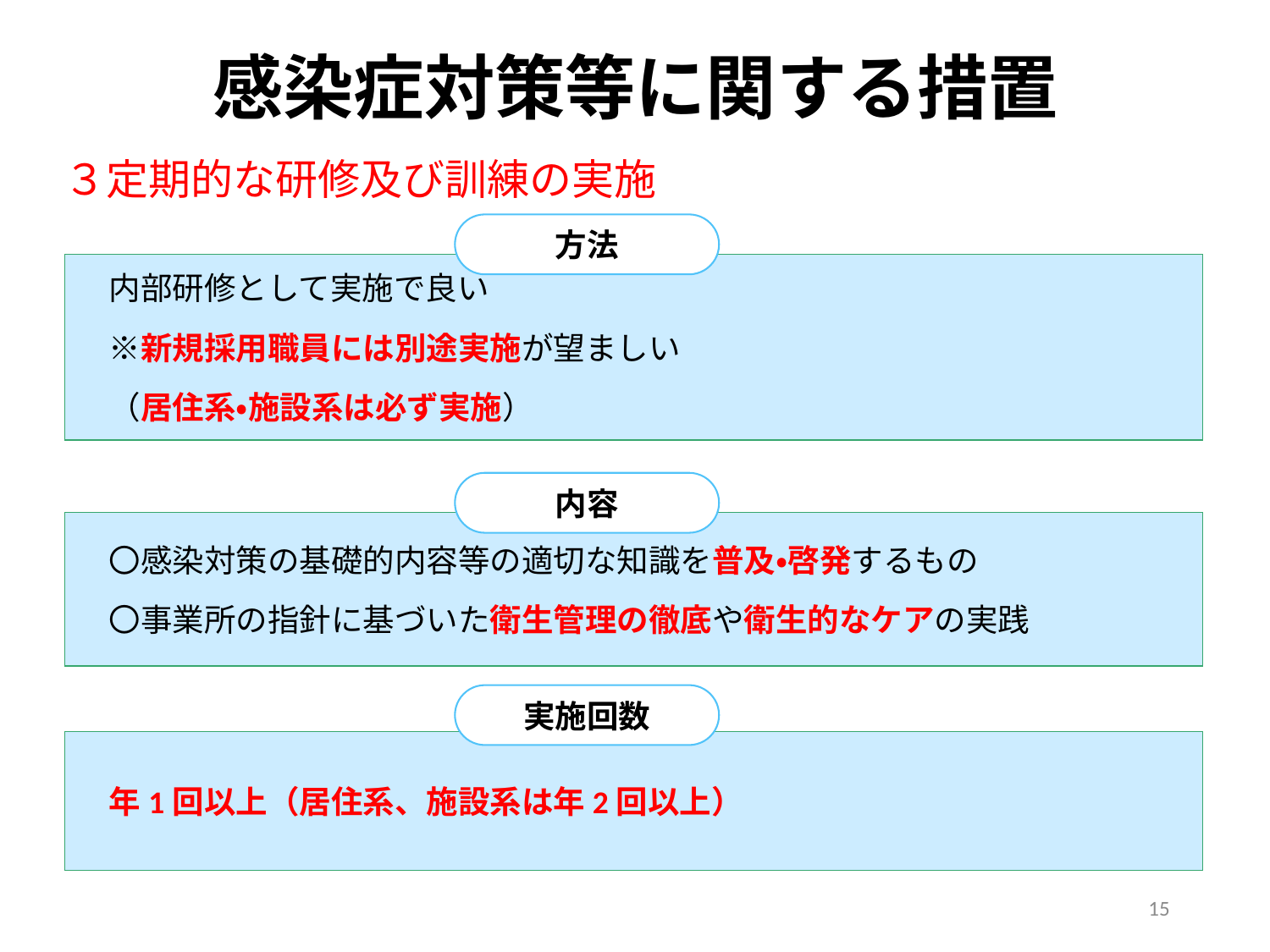

感染症対策等に関する措置
# ３定期的な研修及び訓練の実施
方法
　内部研修として実施で良い
　※新規採用職員には別途実施が望ましい
　（居住系・施設系は必ず実施）
内容

　〇感染対策の基礎的内容等の適切な知識を普及・啓発するもの
　〇事業所の指針に基づいた衛生管理の徹底や衛生的なケアの実践

実施回数
　年1回以上（居住系、施設系は年2回以上）
15